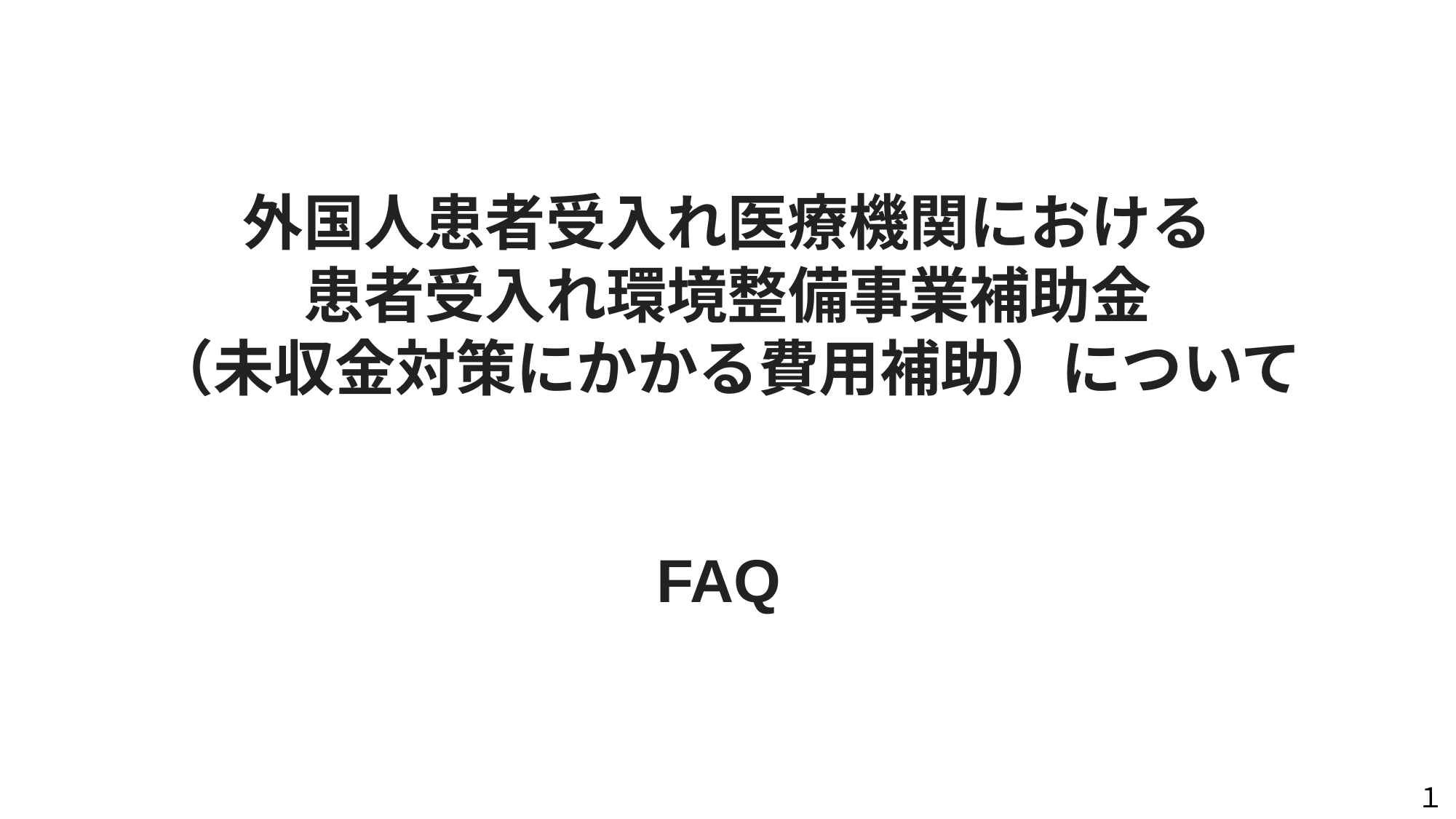

外国人患者受入れ医療機関における
患者受入れ環境整備事業補助金
（未収金対策にかかる費用補助）について
FAQ
１